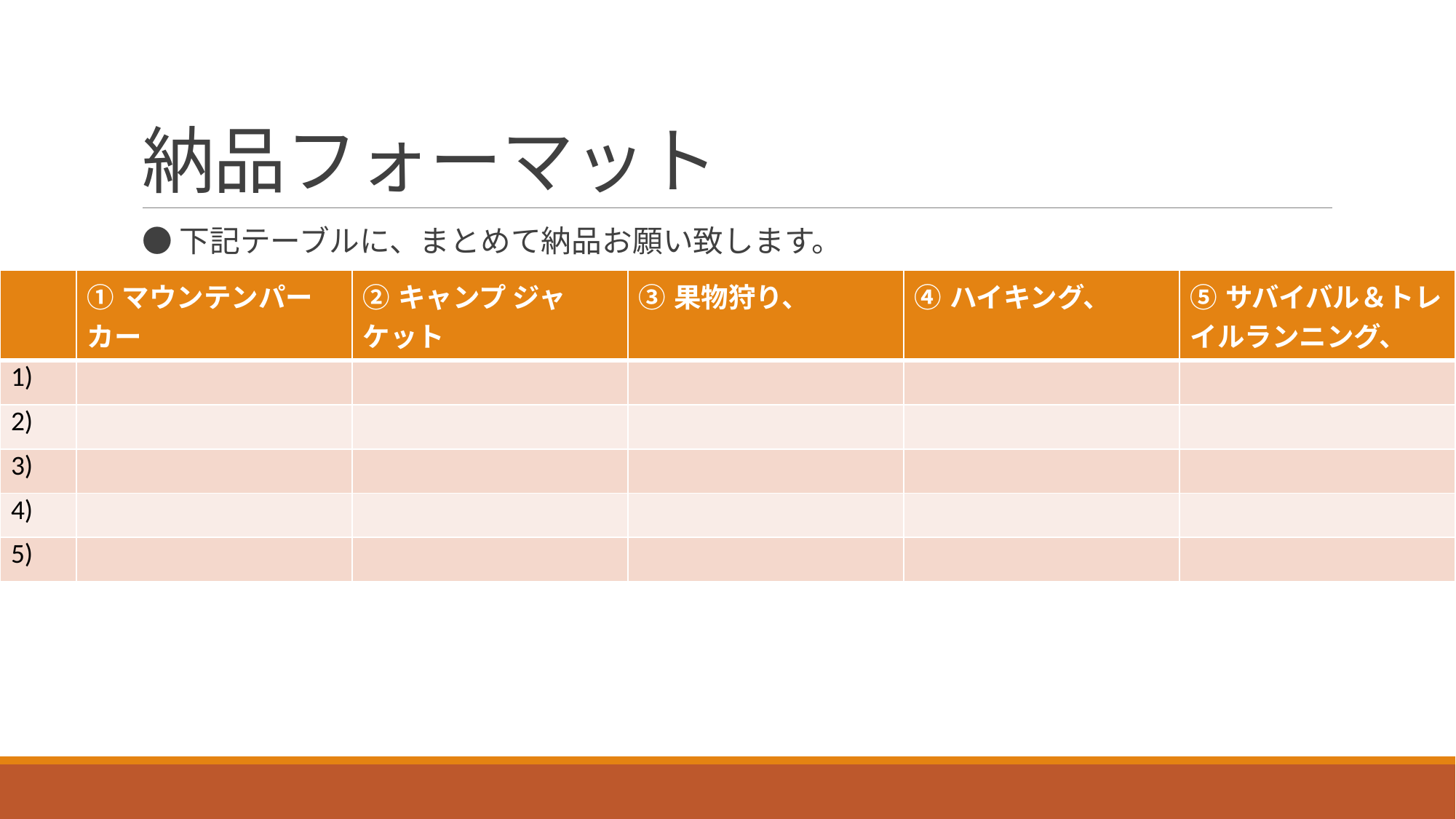

# 納品フォーマット
●下記テーブルに、まとめて納品お願い致します。
|  | ①マウンテンパーカー | ②キャンプ ジャケット | ③果物狩り、 | ④ハイキング、 | ⑤サバイバル＆トレイルランニング、 |
| --- | --- | --- | --- | --- | --- |
| 1) |  |  |  |  |  |
| 2) |  |  |  |  |  |
| 3) |  |  |  |  |  |
| 4) |  |  |  |  |  |
| 5) |  |  |  |  |  |